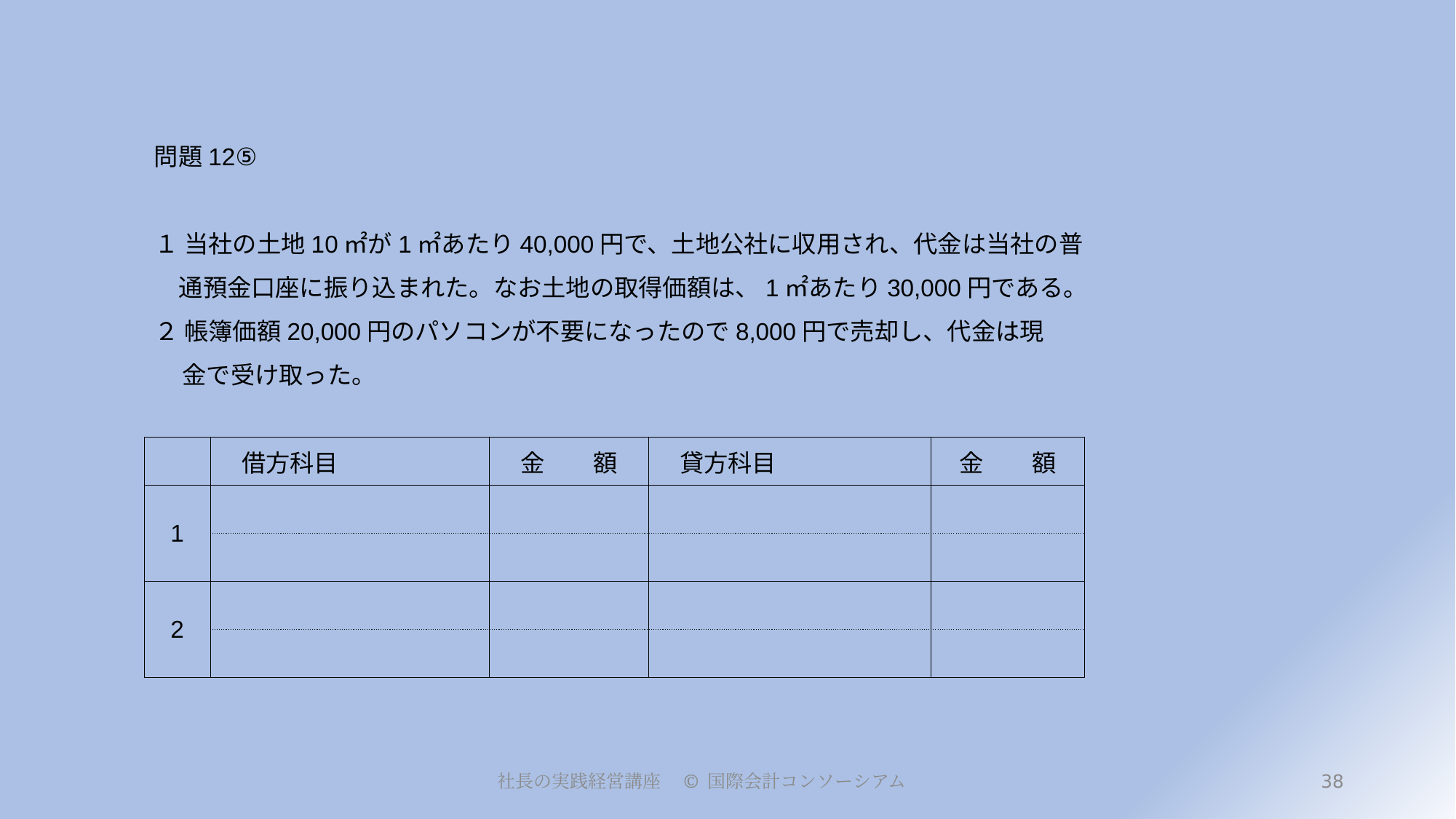

# 問題12⑤
１ 当社の土地10㎡が1㎡あたり40,000円で、土地公社に収用され、代金は当社の普
　通預金口座に振り込まれた。なお土地の取得価額は、1㎡あたり30,000円である。
２ 帳簿価額20,000円のパソコンが不要になったので8,000円で売却し、代金は現
    金で受け取った。
|  | 借方科目 | 金　　額 | 貸方科目 | 金　　額 |
| --- | --- | --- | --- | --- |
| 1 |  |  |  |  |
|  |  |  |  |  |
| 2 |  |  |  |  |
|  |  |  |  |  |
38
社長の実践経営講座　© 国際会計コンソーシアム